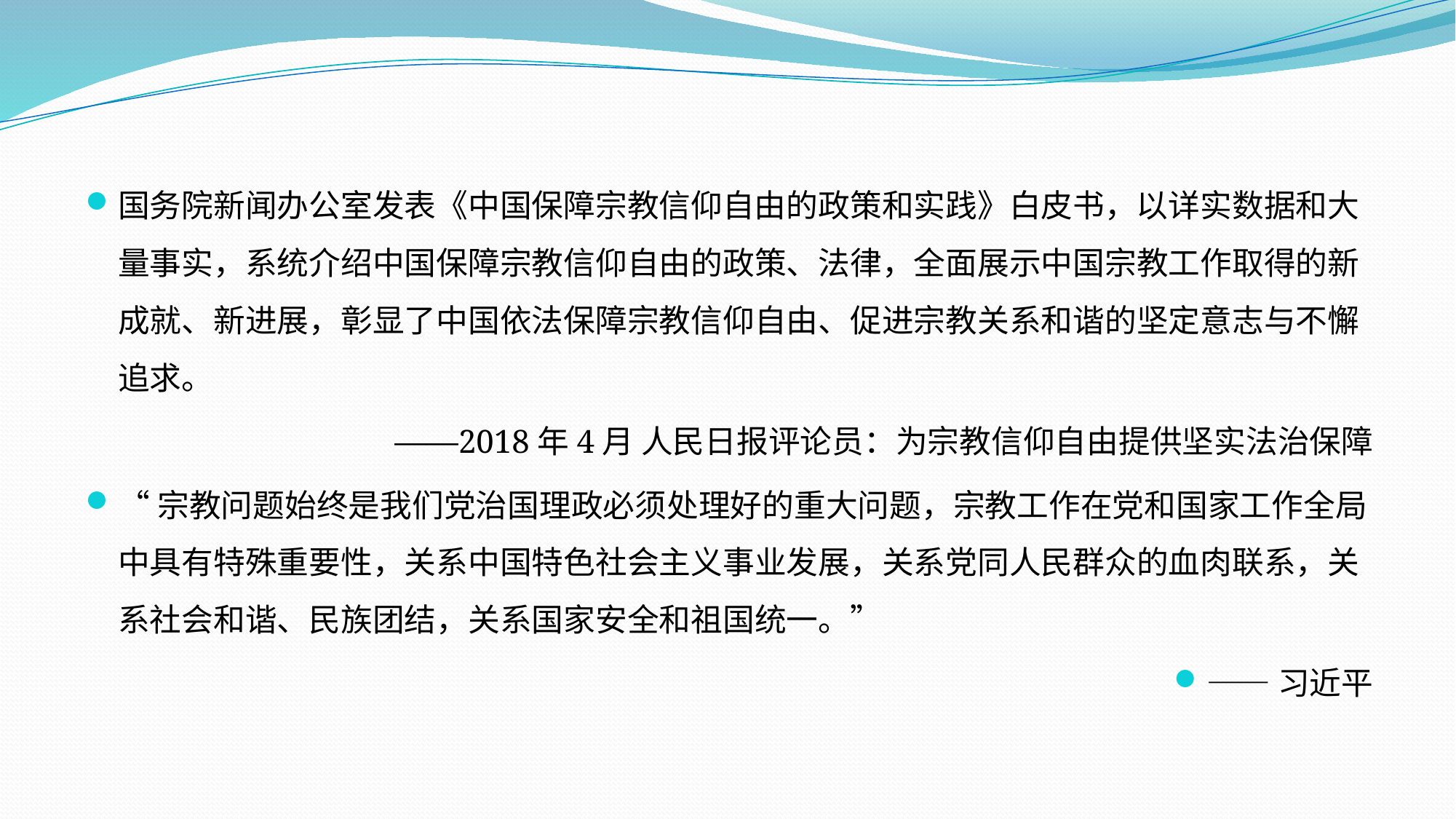

#
国务院新闻办公室发表《中国保障宗教信仰自由的政策和实践》白皮书，以详实数据和大量事实，系统介绍中国保障宗教信仰自由的政策、法律，全面展示中国宗教工作取得的新成就、新进展，彰显了中国依法保障宗教信仰自由、促进宗教关系和谐的坚定意志与不懈追求。
——2018年4月 人民日报评论员：为宗教信仰自由提供坚实法治保障
“宗教问题始终是我们党治国理政必须处理好的重大问题，宗教工作在党和国家工作全局中具有特殊重要性，关系中国特色社会主义事业发展，关系党同人民群众的血肉联系，关系社会和谐、民族团结，关系国家安全和祖国统一。”
——习近平